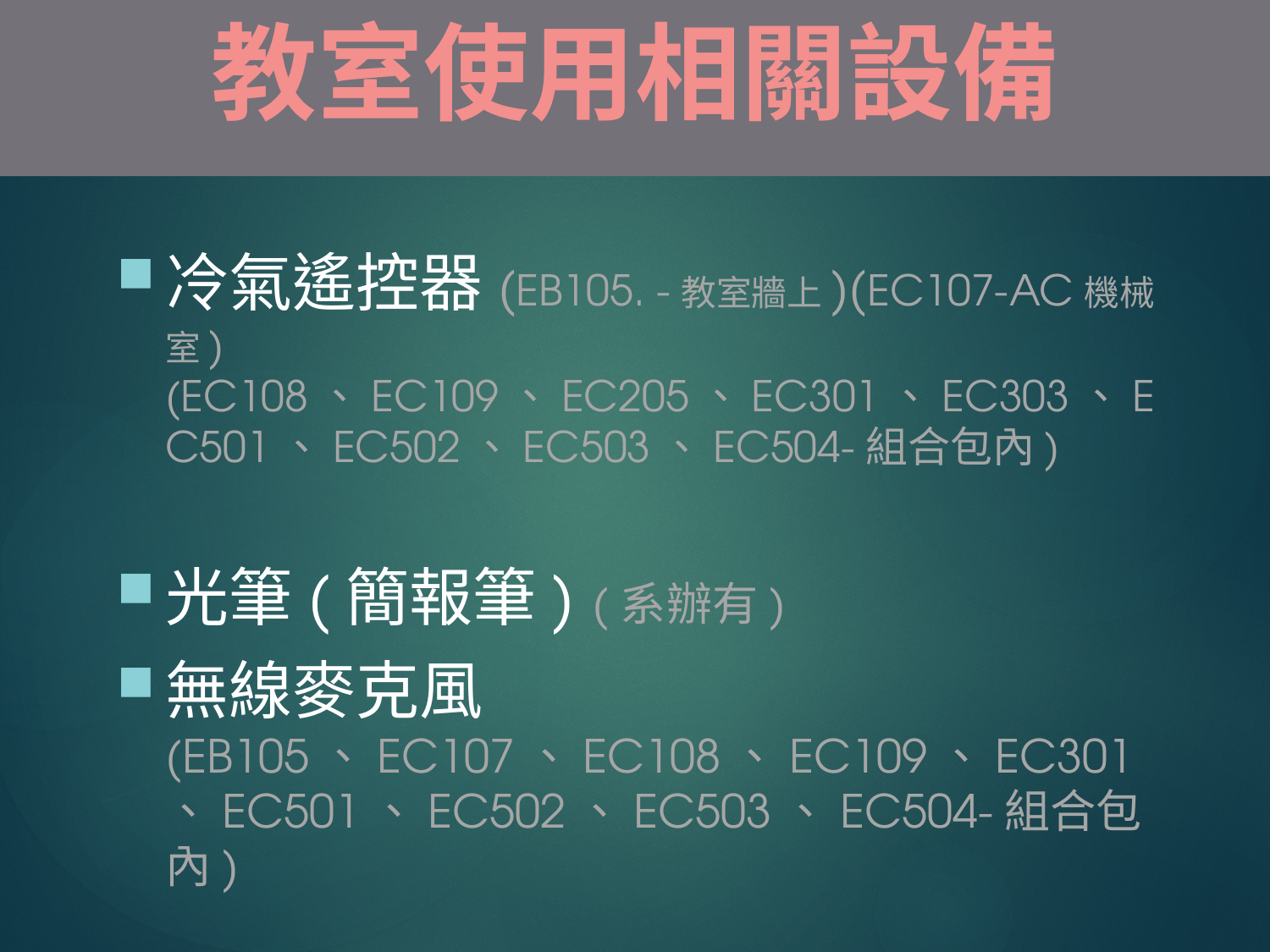

# 教室使用相關設備
冷氣遙控器(EB105. -教室牆上)(EC107-AC機械室)(EC108、EC109、EC205、EC301、EC303、EC501、EC502、EC503、EC504-組合包內)

光筆(簡報筆) (系辦有)
無線麥克風(EB105、EC107、EC108、EC109、EC301、EC501、EC502、EC503、EC504-組合包內)